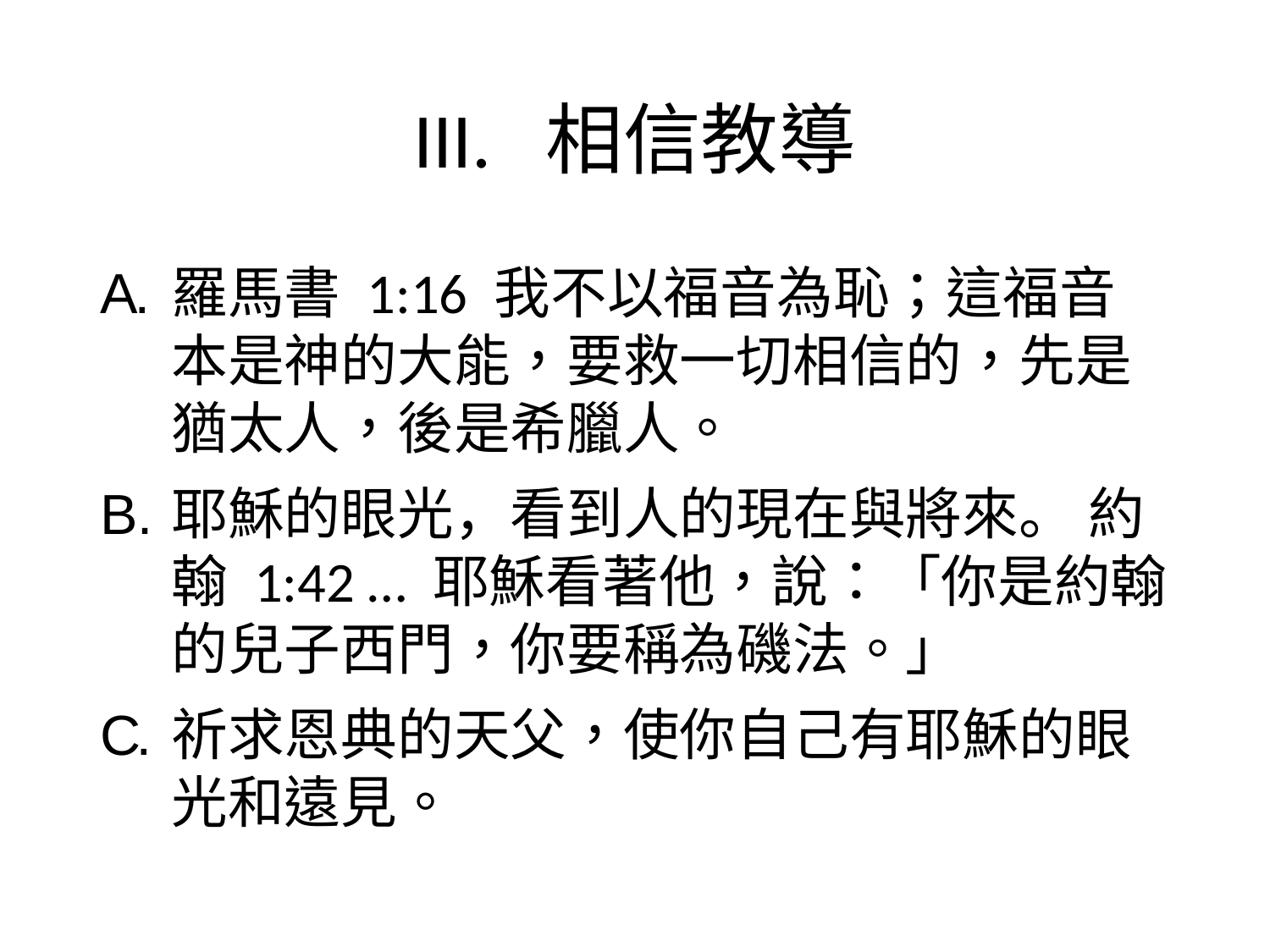

# III.  相信教導
羅馬書 1:16 我不以福音為恥；這福音本是神的大能，要救一切相信的，先是猶太人，後是希臘人。
耶穌的眼光，看到人的現在與將來。 約翰 1:42 … 耶穌看著他，說：「你是約翰的兒子西門，你要稱為磯法。」
祈求恩典的天父，使你自己有耶穌的眼光和遠見。